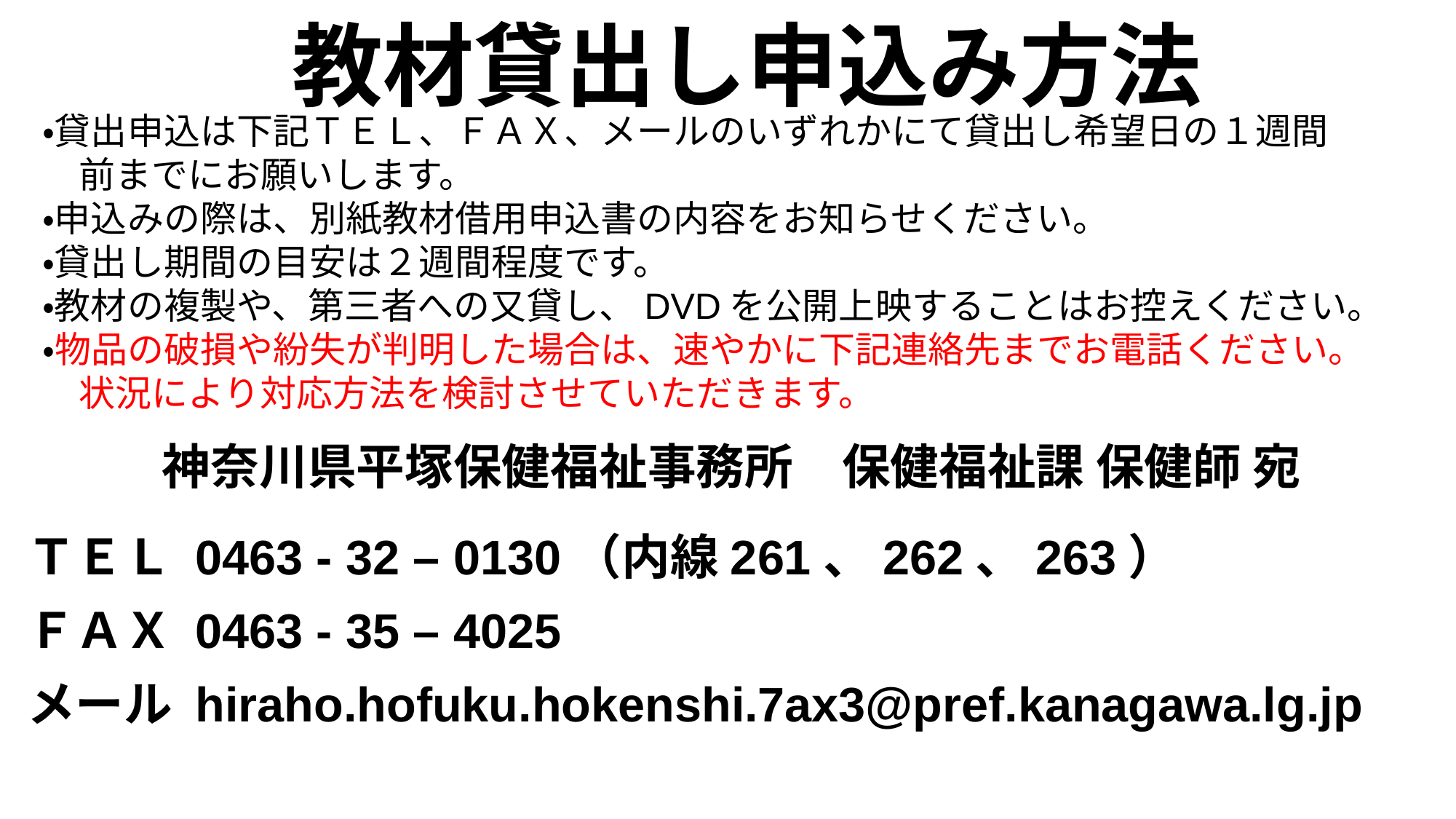

# 教材貸出し申込み方法
・貸出申込は下記ＴＥＬ、ＦＡＸ、メールのいずれかにて貸出し希望日の１週間
　前までにお願いします。
・申込みの際は、別紙教材借用申込書の内容をお知らせください。
・貸出し期間の目安は２週間程度です。
・教材の複製や、第三者への又貸し、DVDを公開上映することはお控えください。
・物品の破損や紛失が判明した場合は、速やかに下記連絡先までお電話ください。
　状況により対応方法を検討させていただきます。
神奈川県平塚保健福祉事務所　保健福祉課 保健師 宛

ＴＥＬ 0463 - 32 – 0130（内線261、262、263）
ＦＡＸ 0463 - 35 – 4025
メール hiraho.hofuku.hokenshi.7ax3@pref.kanagawa.lg.jp